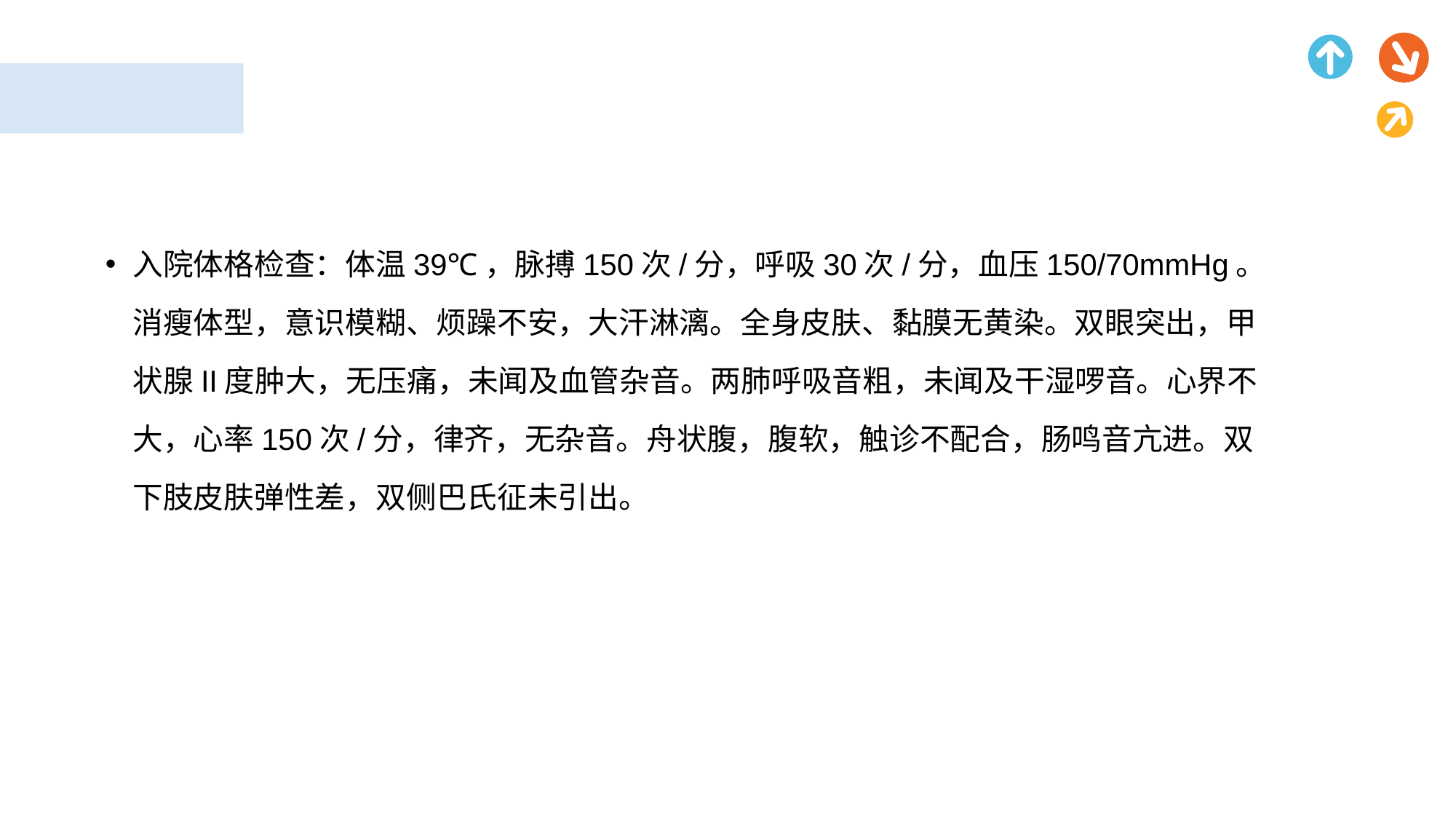

入院体格检查：体温39℃，脉搏150次/分，呼吸30次/分，血压150/70mmHg。消瘦体型，意识模糊、烦躁不安，大汗淋漓。全身皮肤、黏膜无黄染。双眼突出，甲状腺II度肿大，无压痛，未闻及血管杂音。两肺呼吸音粗，未闻及干湿啰音。心界不大，心率150次/分，律齐，无杂音。舟状腹，腹软，触诊不配合，肠鸣音亢进。双下肢皮肤弹性差，双侧巴氏征未引出。